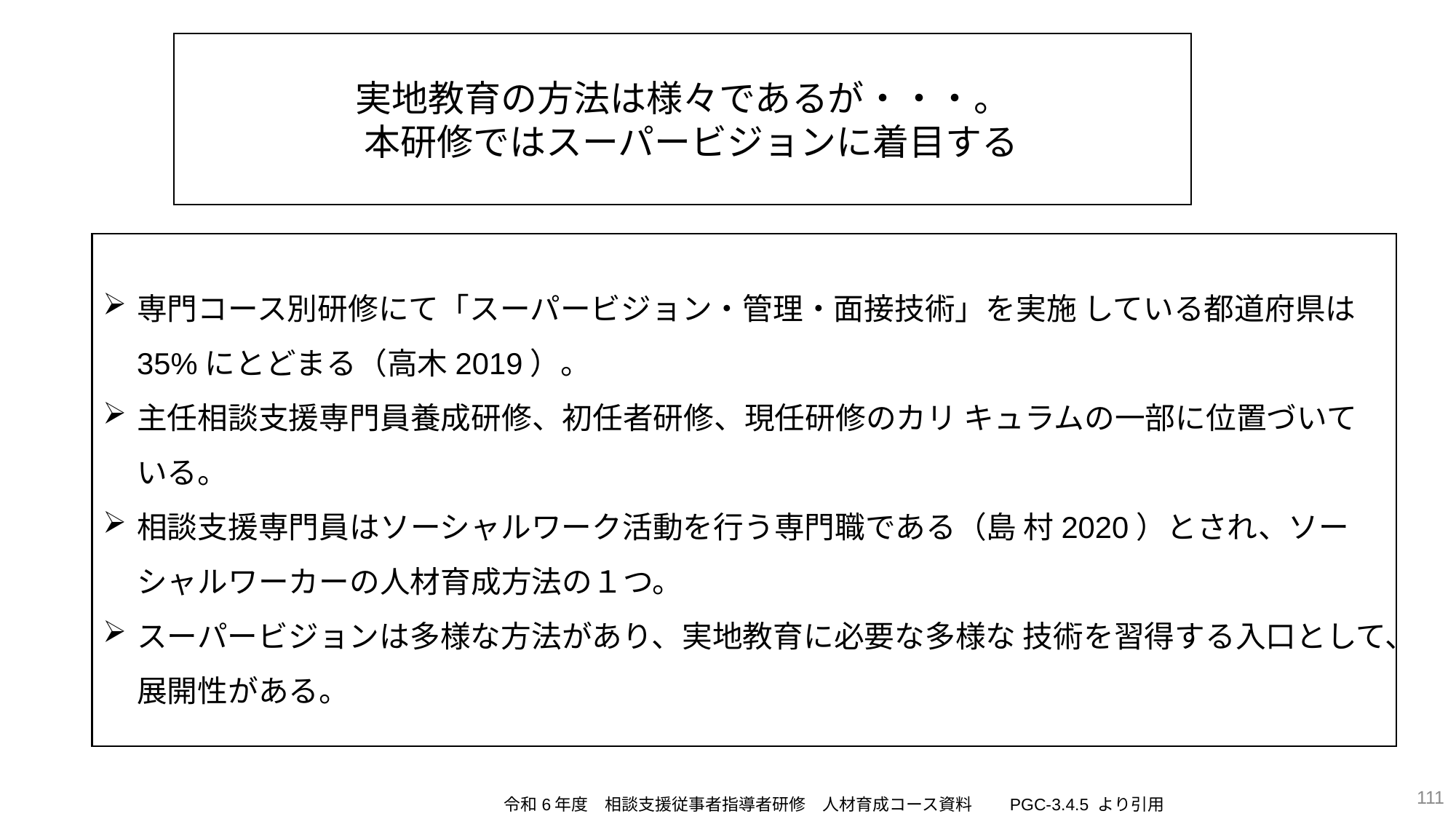

実地教育の方法は様々であるが・・・。
 本研修ではスーパービジョンに着目する
専門コース別研修にて「スーパービジョン・管理・面接技術」を実施 している都道府県は35%にとどまる（高木2019）。
主任相談支援専門員養成研修、初任者研修、現任研修のカリ キュラムの一部に位置づいている。
相談支援専門員はソーシャルワーク活動を行う専門職である（島 村2020）とされ、ソーシャルワーカーの人材育成方法の１つ。
スーパービジョンは多様な方法があり、実地教育に必要な多様な 技術を習得する入口として、展開性がある。
111
令和6年度　相談支援従事者指導者研修　人材育成コース資料　　PGC-3.4.5 より引用